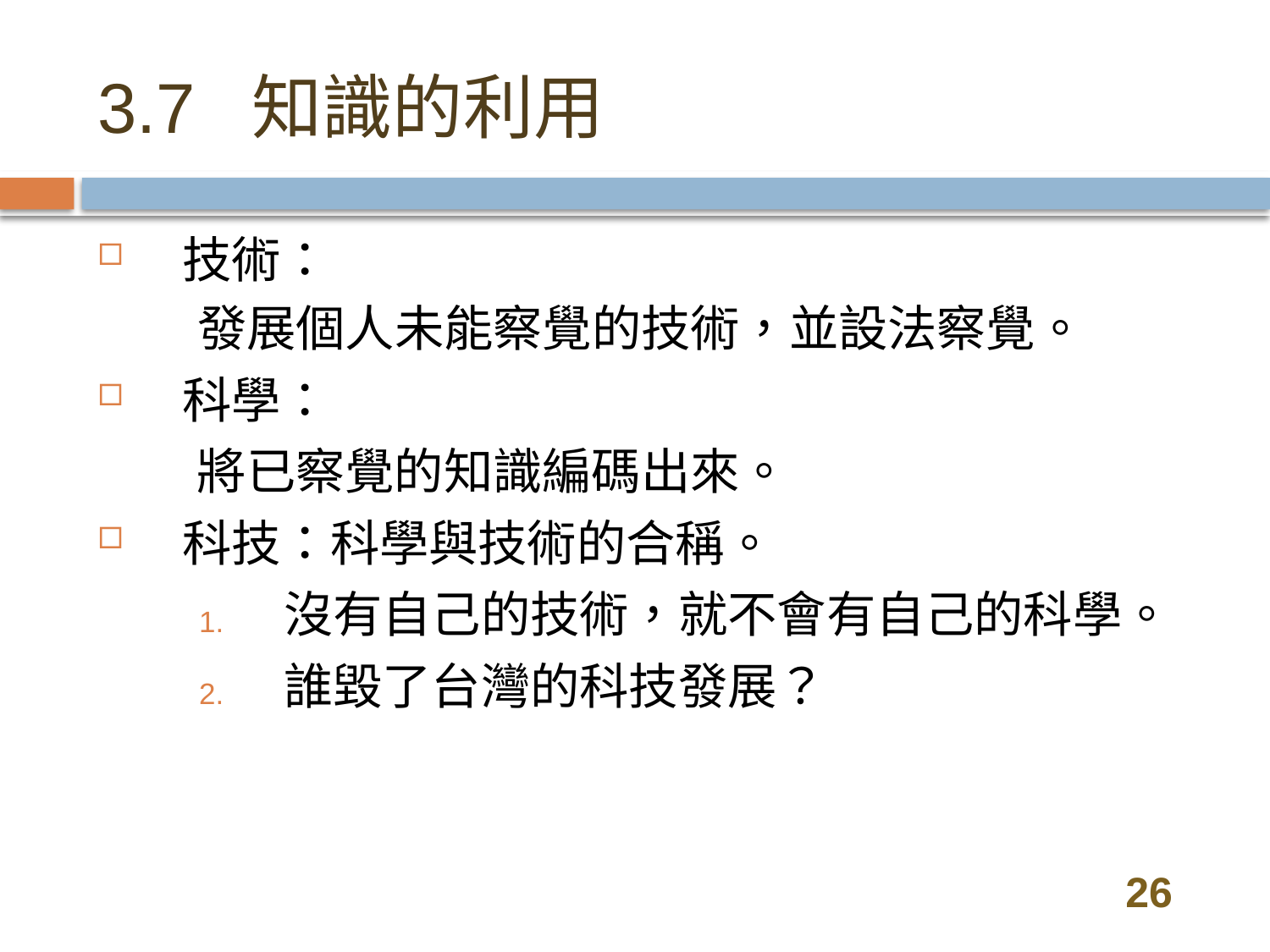

# 3.7  知識的利用
技術：
發展個人未能察覺的技術，並設法察覺。
科學：
將已察覺的知識編碼出來。
科技：科學與技術的合稱。
沒有自己的技術，就不會有自己的科學。
誰毀了台灣的科技發展？
26